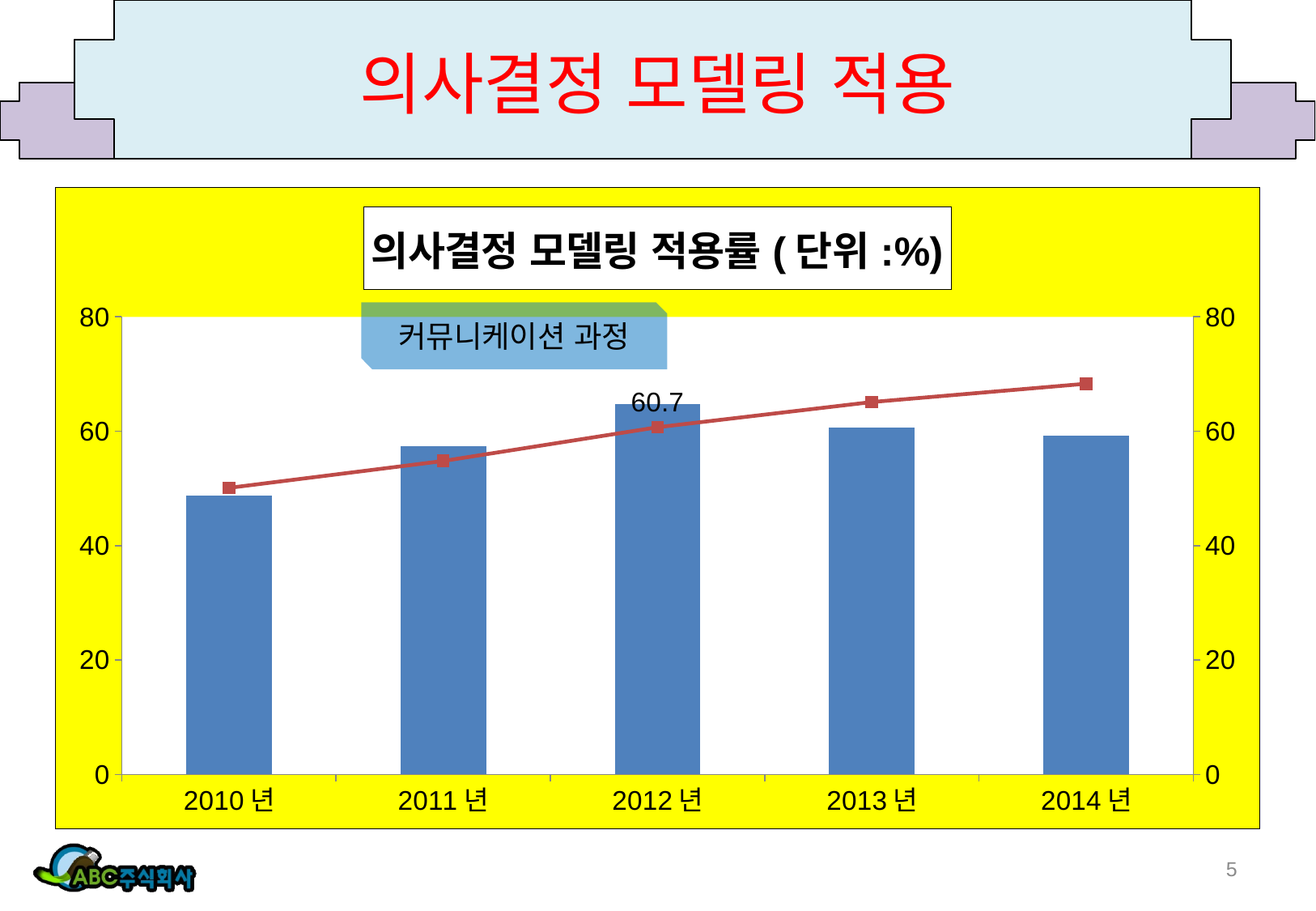

# 의사결정 모델링 적용

### Chart: 의사결정 모델링 적용률(단위:%)

| Category | 교육 기관 | 사업체 |
|---|---|---|
| 2010년 | 48.8 | 50.1 |
| 2011년 | 57.4 | 54.8 |
| 2012년 | 64.8 | 60.7 |
| 2013년 | 60.7 | 65.1 |
| 2014년 | 59.2 | 68.3 |
커뮤니케이션 과정
5